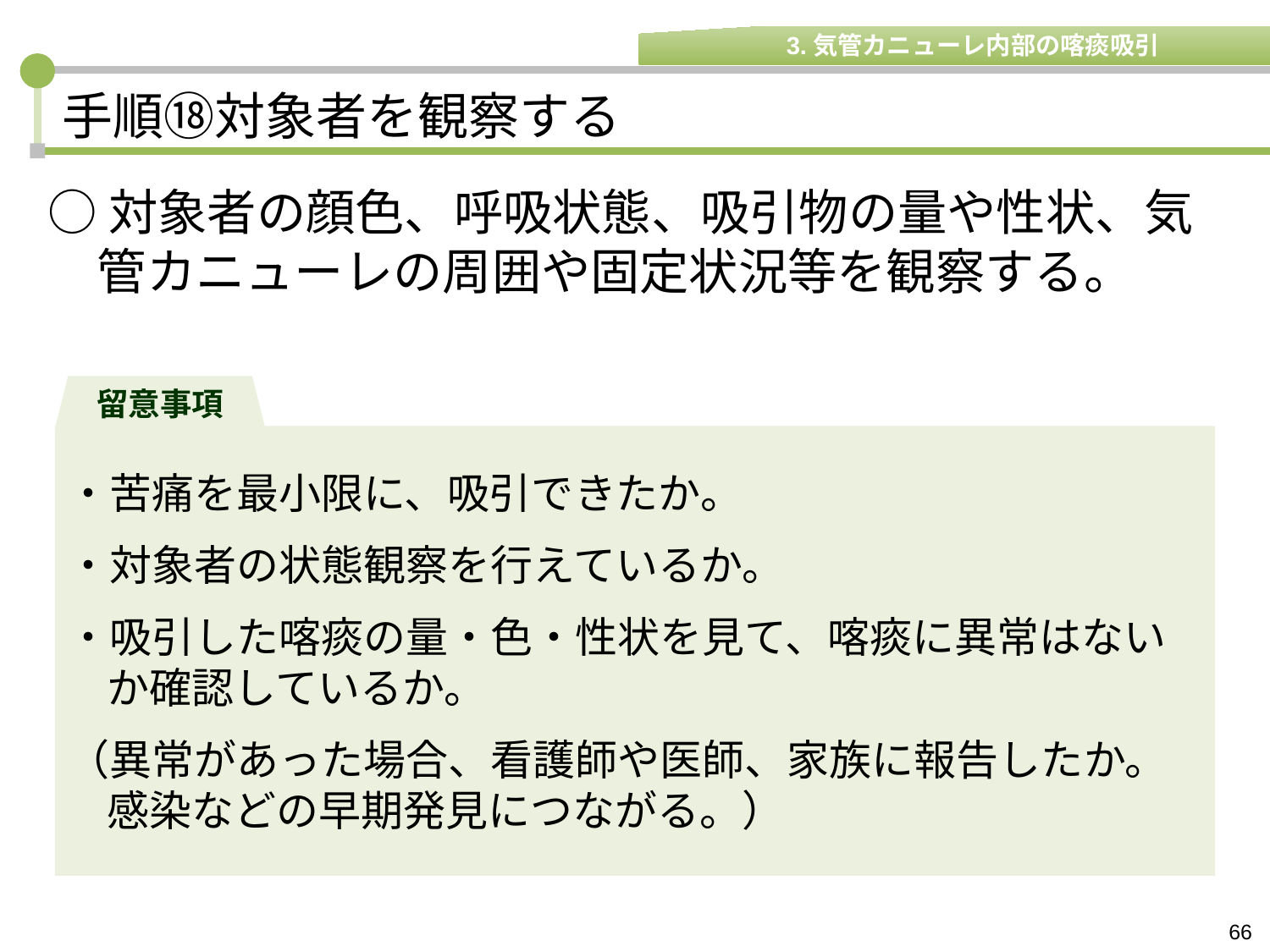

3.気管カニューレ内部の喀痰吸引
# 手順⑱対象者を観察する
○対象者の顔色、呼吸状態、吸引物の量や性状、気管カニューレの周囲や固定状況等を観察する。
留意事項
・苦痛を最小限に、吸引できたか。
・対象者の状態観察を行えているか。
・吸引した喀痰の量・色・性状を見て、喀痰に異常はないか確認しているか。
（異常があった場合、看護師や医師、家族に報告したか。感染などの早期発見につながる。）
66